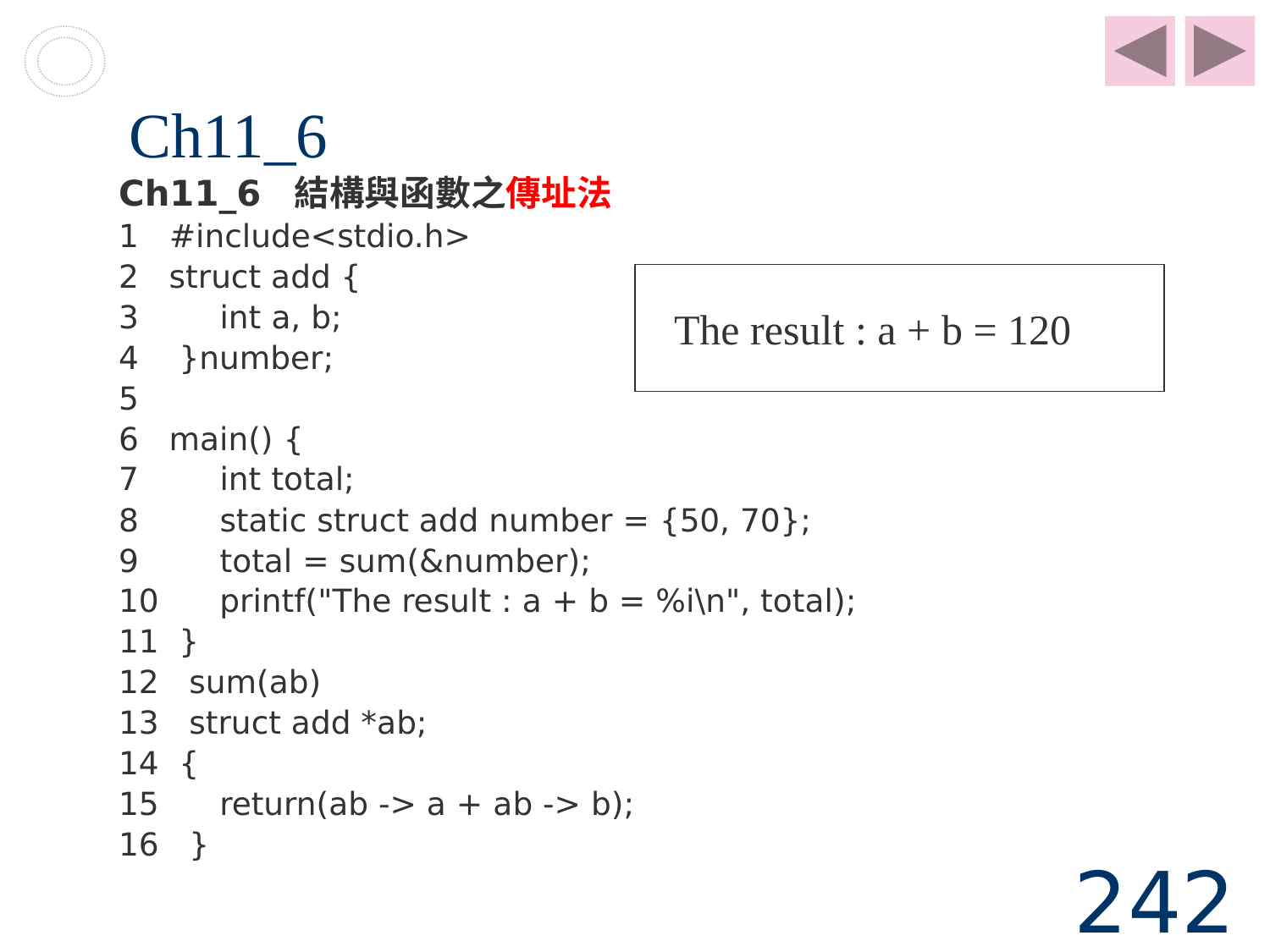

# Ch11_6
Ch11_6  結構與函數之傳址法
1   #include<stdio.h>
2   struct add {
3        int a, b;
4    }number;
5
6   main() {
7        int total;
8        static struct add number = {50, 70};
9        total = sum(&number);
10      printf("The result : a + b = %i\n", total);
11  }
12   sum(ab)
13   struct add *ab;
14  {
15      return(ab -> a + ab -> b);
16   }
The result : a + b = 120
242